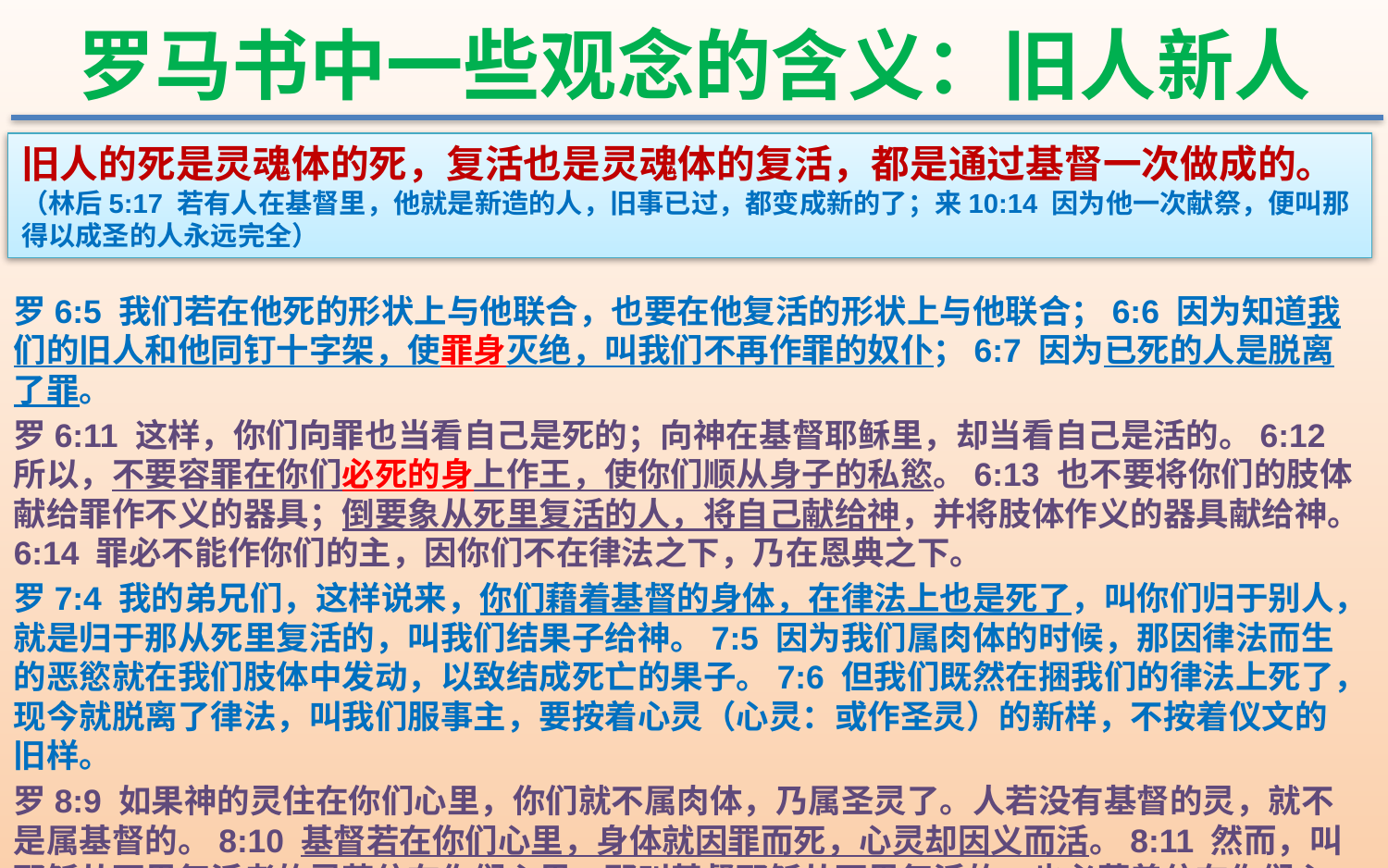

罗马书中一些观念的含义：旧人新人
旧人的死是灵魂体的死，复活也是灵魂体的复活，都是通过基督一次做成的。（林后5:17 若有人在基督里，他就是新造的人，旧事已过，都变成新的了；来10:14 因为他一次献祭，便叫那得以成圣的人永远完全）
罗6:5 我们若在他死的形状上与他联合，也要在他复活的形状上与他联合；6:6 因为知道我们的旧人和他同钉十字架，使罪身灭绝，叫我们不再作罪的奴仆；6:7 因为已死的人是脱离了罪。
罗6:11 这样，你们向罪也当看自己是死的；向神在基督耶稣里，却当看自己是活的。6:12 所以，不要容罪在你们必死的身上作王，使你们顺从身子的私慾。6:13 也不要将你们的肢体献给罪作不义的器具；倒要象从死里复活的人，将自己献给神，并将肢体作义的器具献给神。6:14 罪必不能作你们的主，因你们不在律法之下，乃在恩典之下。
罗7:4 我的弟兄们，这样说来，你们藉着基督的身体，在律法上也是死了，叫你们归于别人，就是归于那从死里复活的，叫我们结果子给神。7:5 因为我们属肉体的时候，那因律法而生的恶慾就在我们肢体中发动，以致结成死亡的果子。7:6 但我们既然在捆我们的律法上死了，现今就脱离了律法，叫我们服事主，要按着心灵（心灵：或作圣灵）的新样，不按着仪文的旧样。
罗8:9 如果神的灵住在你们心里，你们就不属肉体，乃属圣灵了。人若没有基督的灵，就不是属基督的。8:10 基督若在你们心里，身体就因罪而死，心灵却因义而活。8:11 然而，叫耶稣从死里复活者的灵若住在你们心里，那叫基督耶稣从死里复活的，也必藉着住在你们心里的圣灵，使你们必死的身体又活过来。